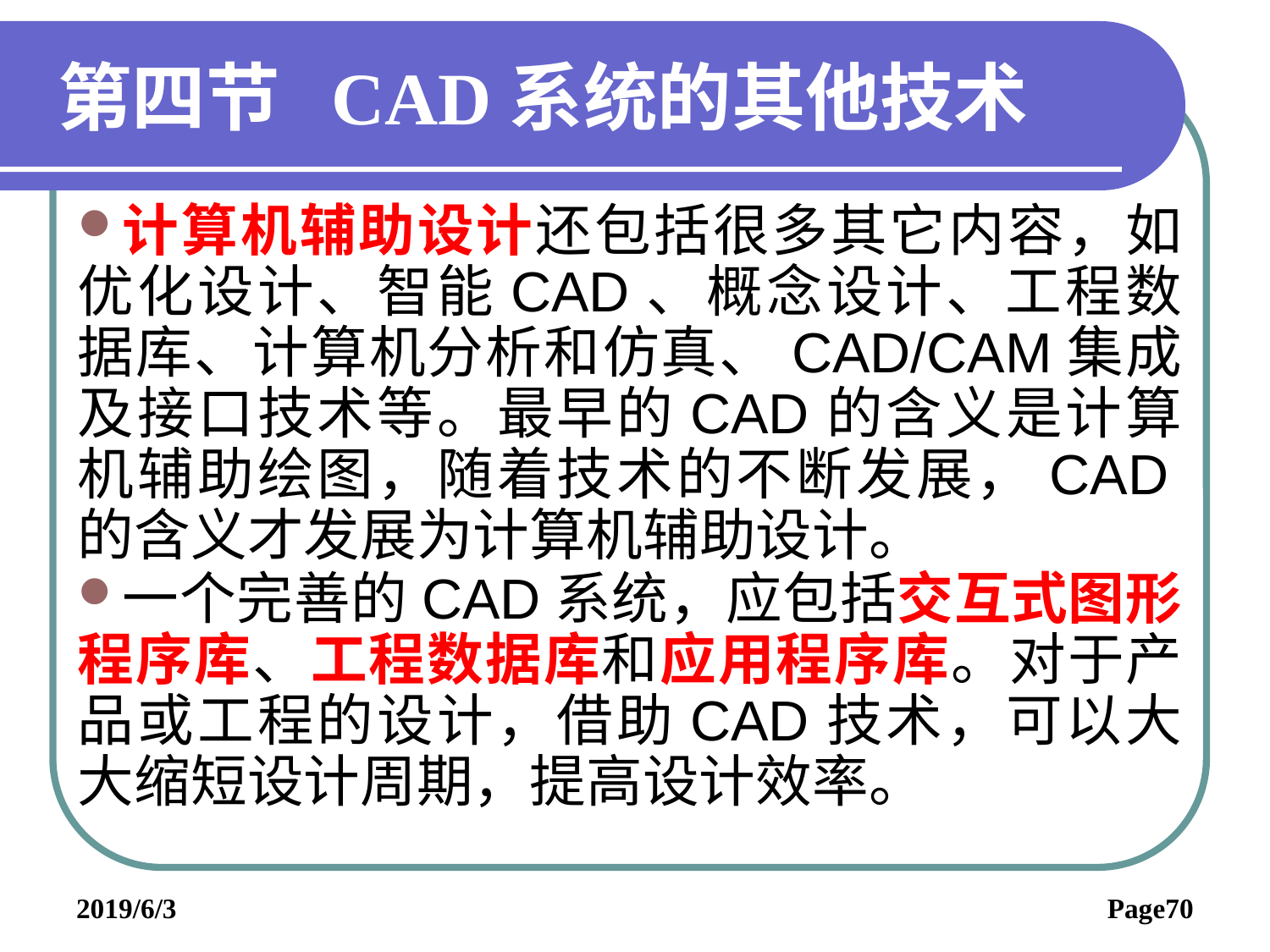

# 第四节  CAD系统的其他技术
计算机辅助设计还包括很多其它内容，如优化设计、智能CAD、概念设计、工程数据库、计算机分析和仿真、CAD/CAM集成及接口技术等。最早的CAD的含义是计算机辅助绘图，随着技术的不断发展，CAD的含义才发展为计算机辅助设计。
一个完善的CAD系统，应包括交互式图形程序库、工程数据库和应用程序库。对于产品或工程的设计，借助CAD技术，可以大大缩短设计周期，提高设计效率。
2019/6/3
Page70